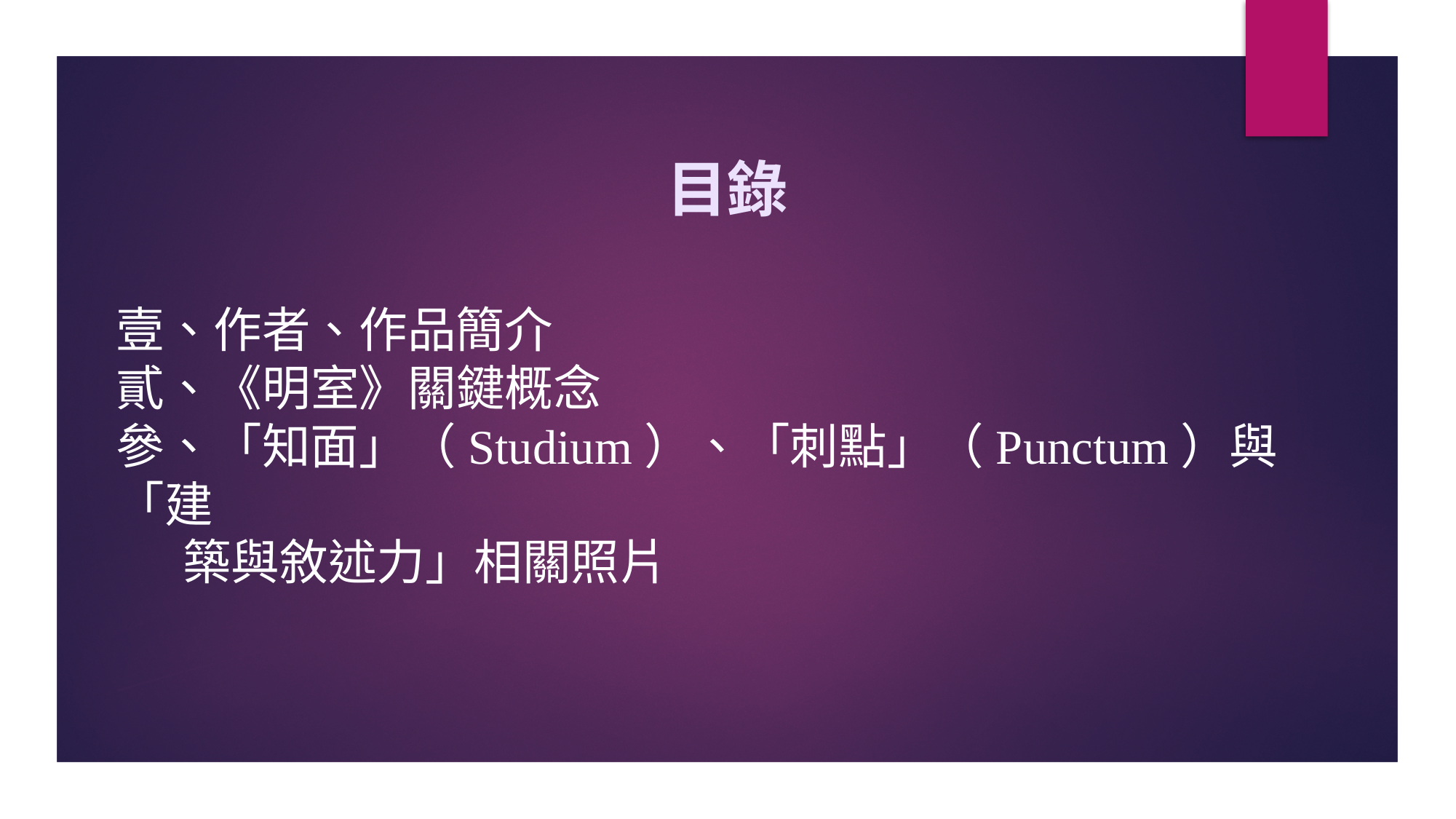

目錄
壹、作者、作品簡介
貳、《明室》關鍵概念
參、「知面」（Studium）、「刺點」（Punctum）與「建
     築與敘述力」相關照片